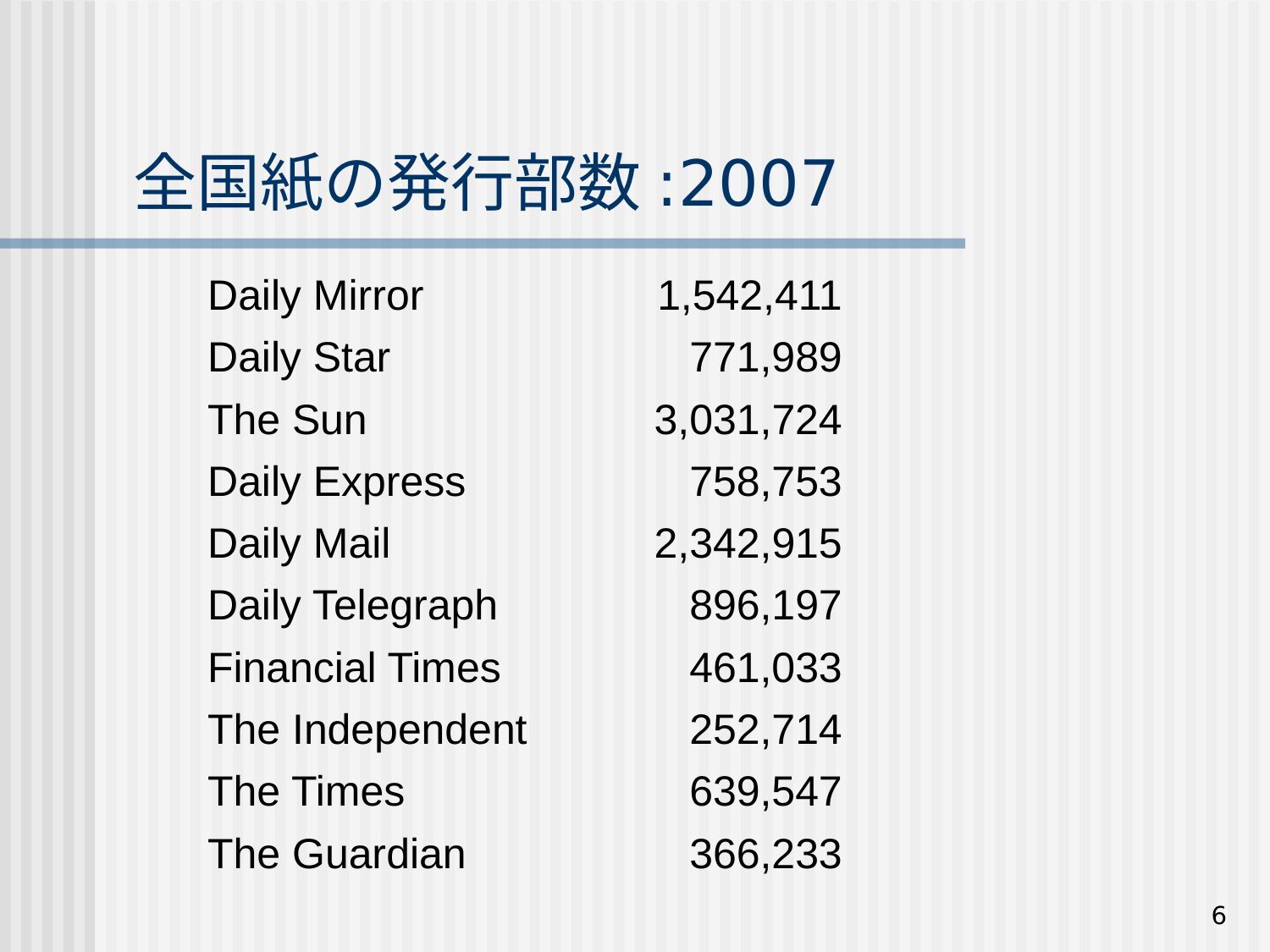

# 全国紙の発行部数:2007
| Daily Mirror |  | 1,542,411 |
| --- | --- | --- |
| Daily Star |  | 771,989 |
| The Sun |  | 3,031,724 |
| Daily Express |  | 758,753 |
| Daily Mail |  | 2,342,915 |
| Daily Telegraph |  | 896,197 |
| Financial Times |  | 461,033 |
| The Independent |  | 252,714 |
| The Times |  | 639,547 |
| The Guardian |  | 366,233 |
6